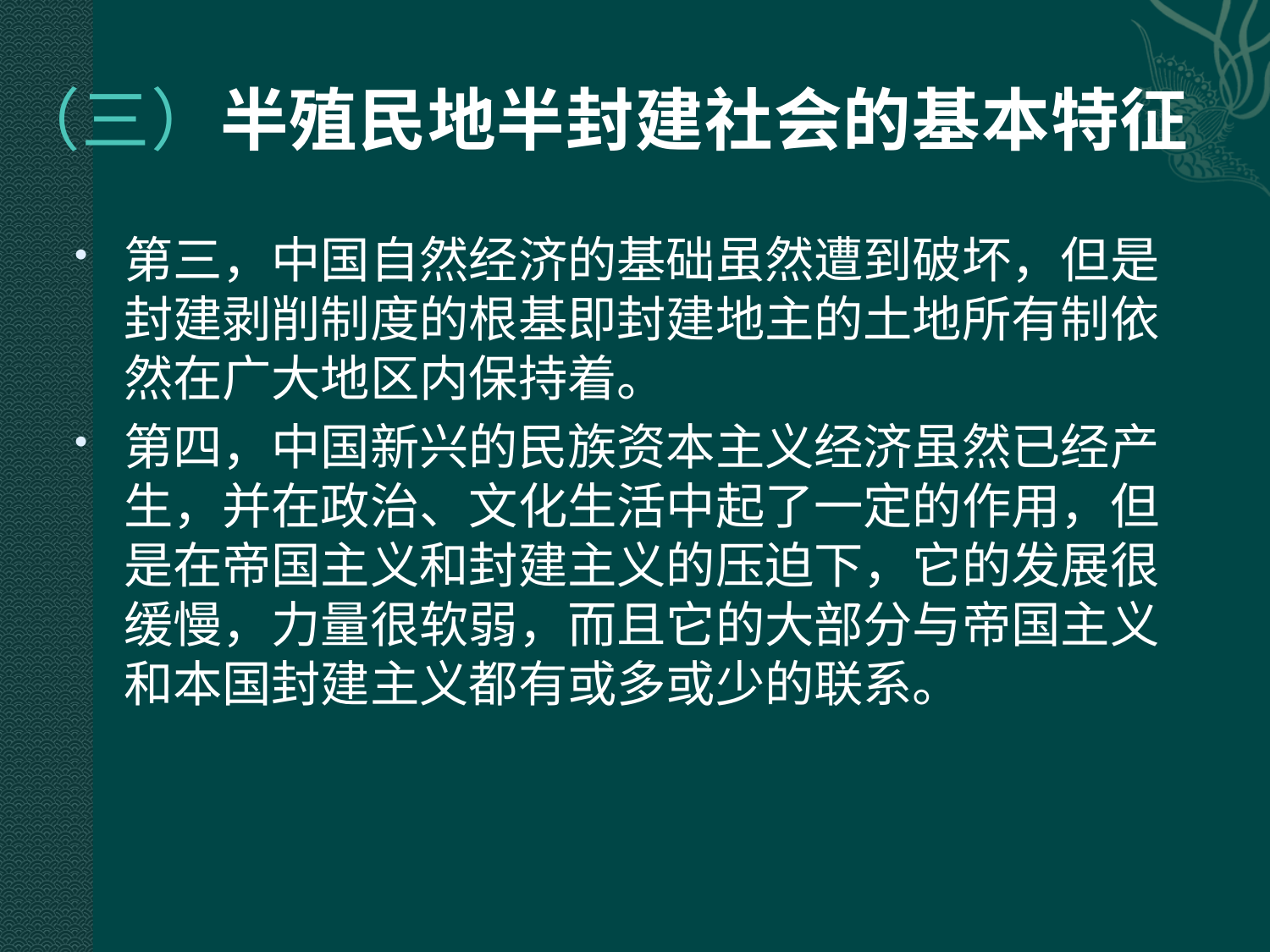

# （三）半殖民地半封建社会的基本特征
第三，中国自然经济的基础虽然遭到破坏，但是封建剥削制度的根基即封建地主的土地所有制依然在广大地区内保持着。
第四，中国新兴的民族资本主义经济虽然已经产生，并在政治、文化生活中起了一定的作用，但是在帝国主义和封建主义的压迫下，它的发展很缓慢，力量很软弱，而且它的大部分与帝国主义和本国封建主义都有或多或少的联系。